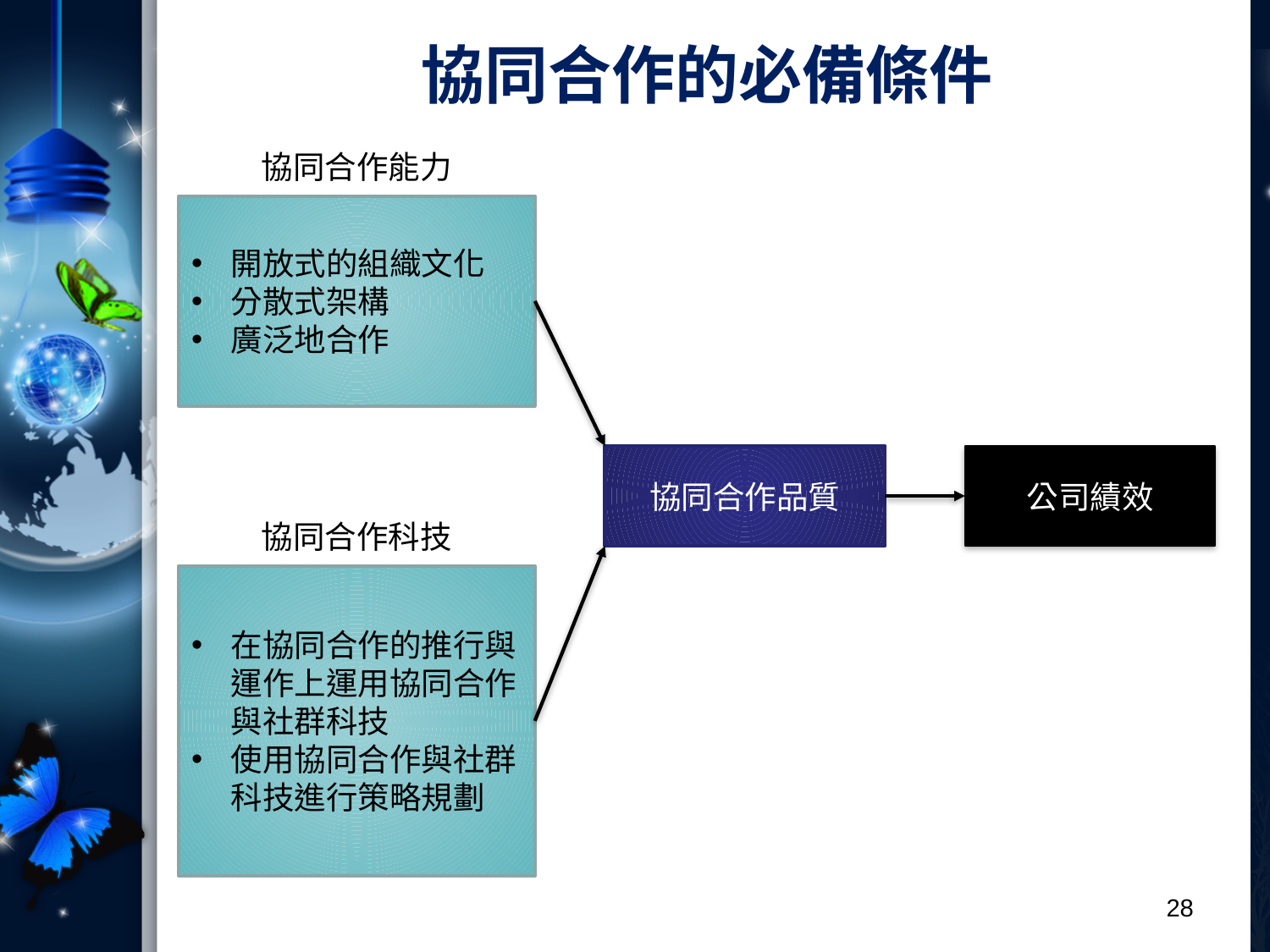

# 協同合作的必備條件
協同合作能力
開放式的組織文化
分散式架構
廣泛地合作
協同合作品質
公司績效
協同合作科技
在協同合作的推行與運作上運用協同合作與社群科技
使用協同合作與社群科技進行策略規劃
28